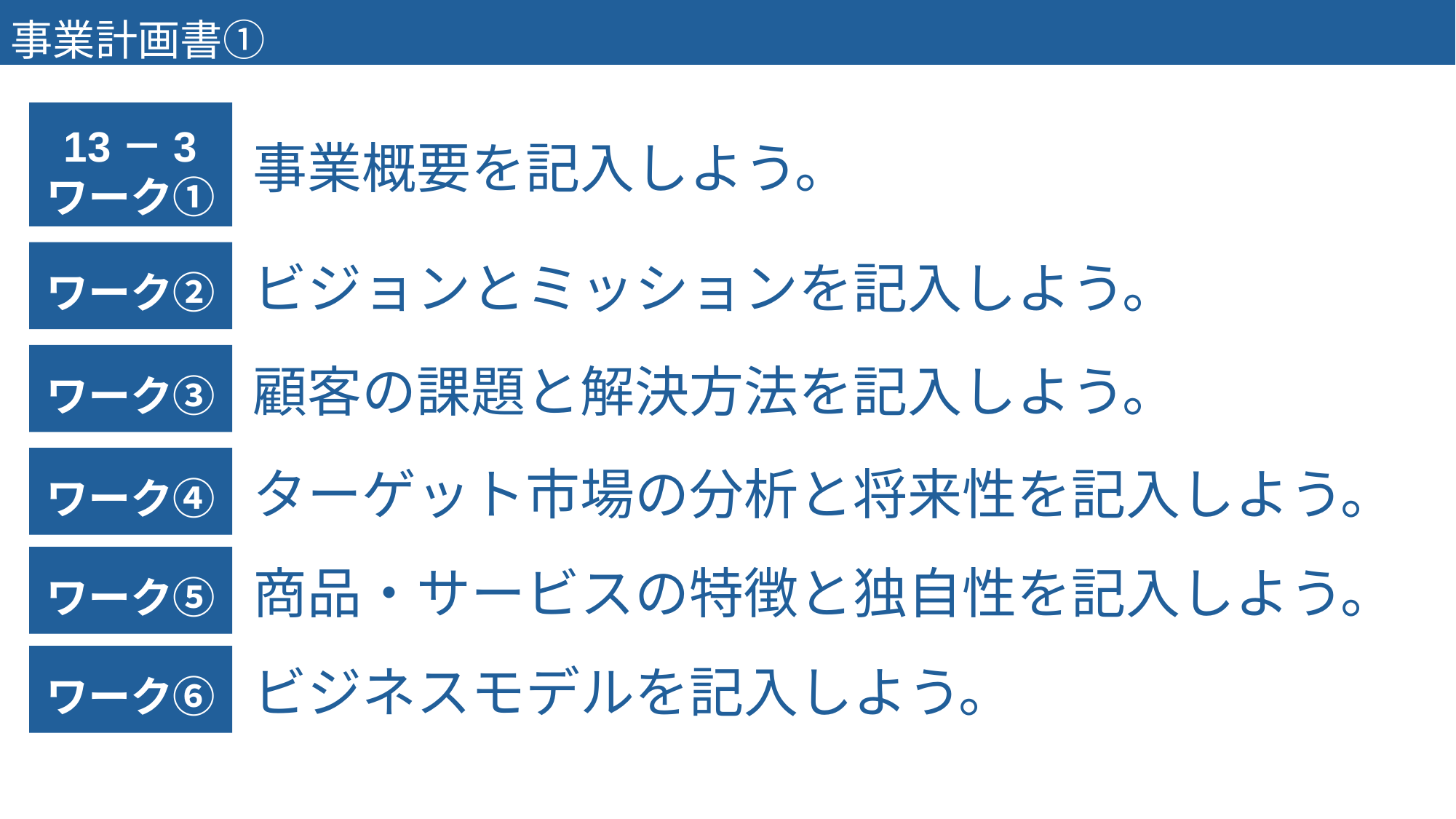

事業計画書①
13－3
ワーク①
事業概要を記入しよう。
ワーク②
ビジョンとミッションを記入しよう。
ワーク③
顧客の課題と解決方法を記入しよう。
ワーク④
ターゲット市場の分析と将来性を記入しよう。
ワーク⑤
商品・サービスの特徴と独自性を記入しよう。
ワーク⑥
ビジネスモデルを記入しよう。